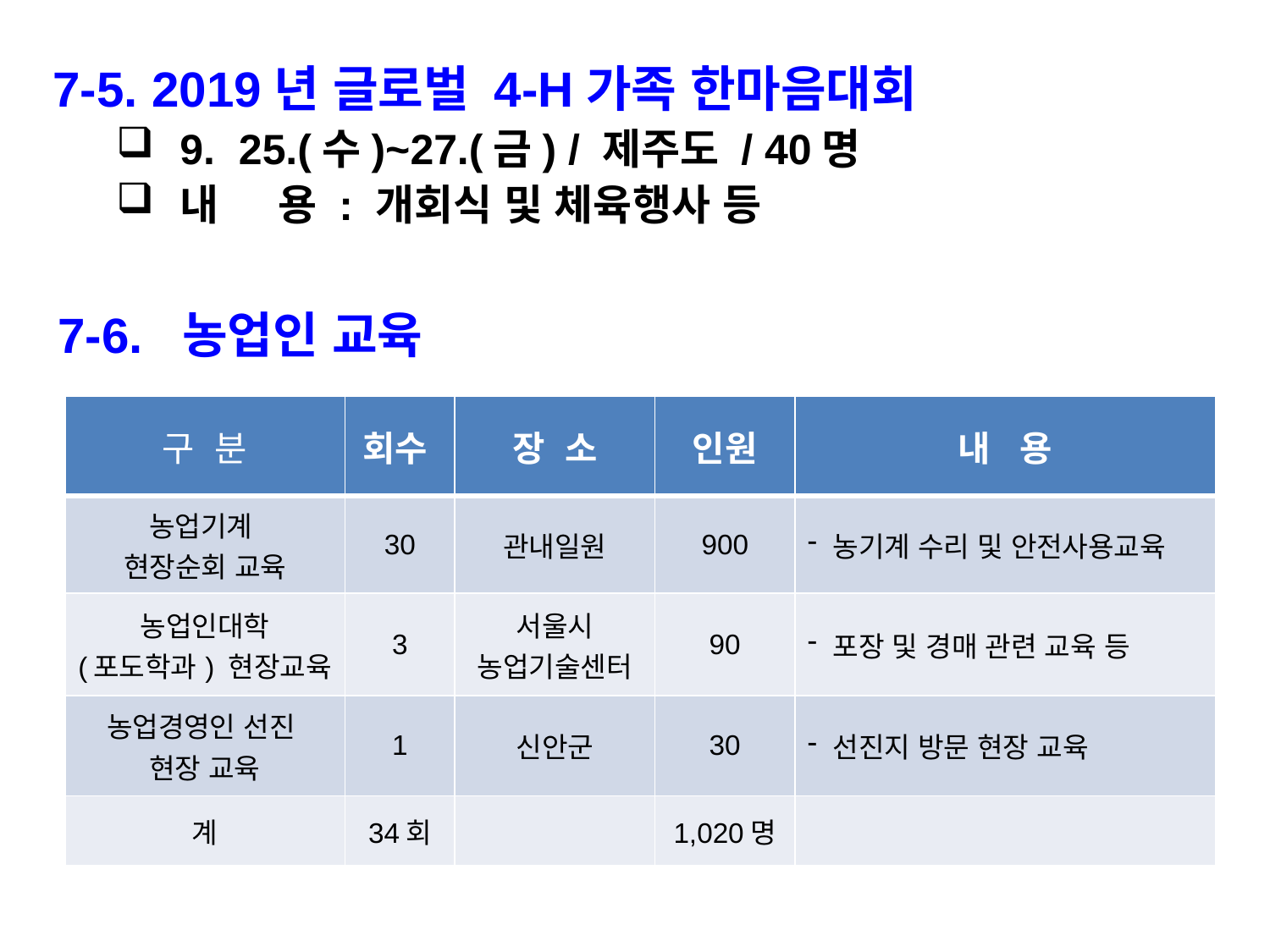

7-5. 2019년 글로벌 4-H가족 한마음대회
9.  25.(수)~27.(금) / 제주도 / 40명
내     용 : 개회식 및 체육행사 등
7-6.  농업인 교육

| 구 분 | 회수 | 장 소 | 인원 | 내 용 |
| --- | --- | --- | --- | --- |
| 농업기계 현장순회 교육 | 30 | 관내일원 | 900 | 농기계 수리 및 안전사용교육 |
| 농업인대학 (포도학과) 현장교육 | 3 | 서울시 농업기술센터 | 90 | 포장 및 경매 관련 교육 등 |
| 농업경영인 선진 현장 교육 | 1 | 신안군 | 30 | 선진지 방문 현장 교육 |
| 계 | 34회 |  | 1,020명 |  |